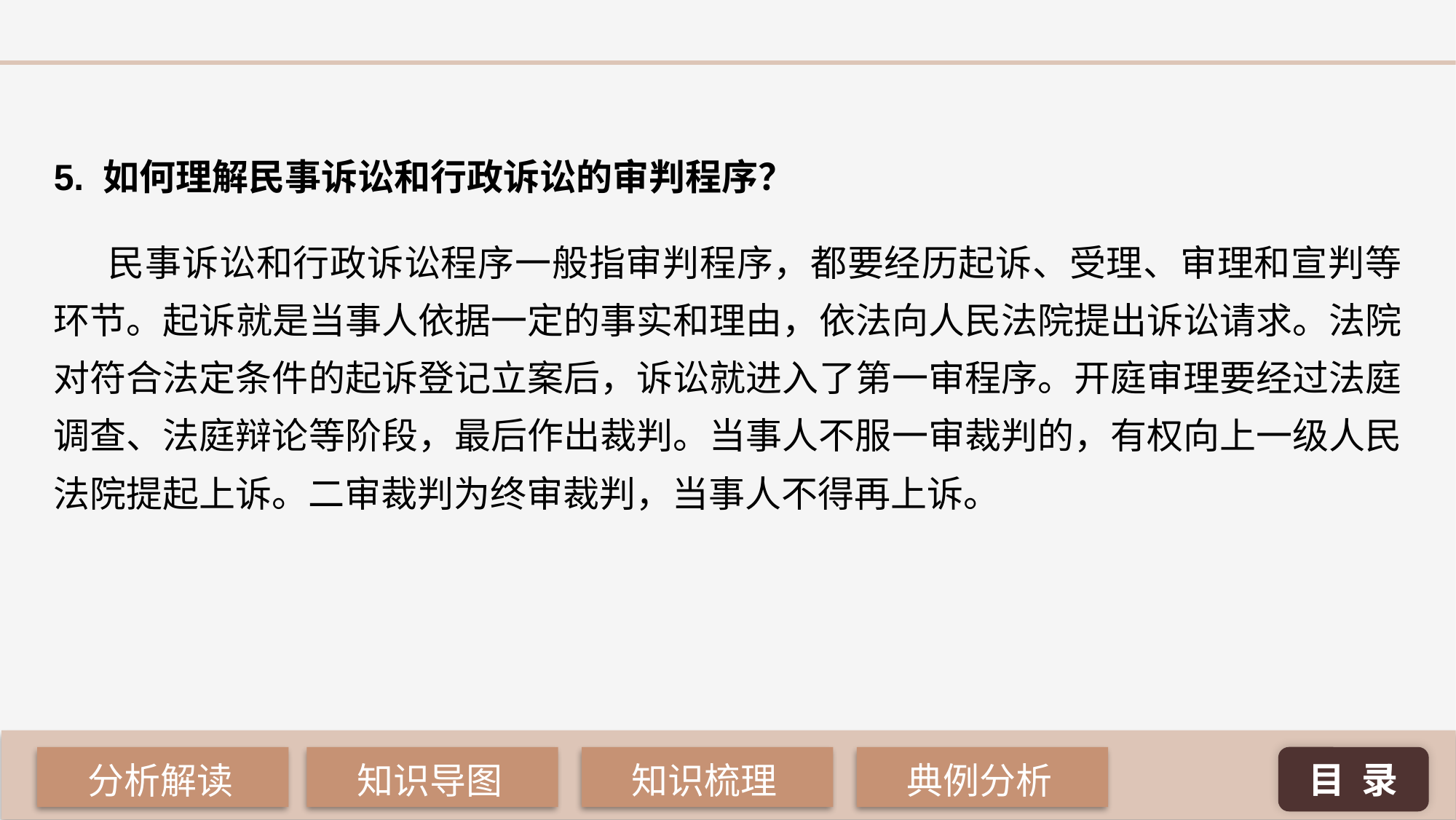

5. 如何理解民事诉讼和行政诉讼的审判程序？
民事诉讼和行政诉讼程序一般指审判程序，都要经历起诉、受理、审理和宣判等环节。起诉就是当事人依据一定的事实和理由，依法向人民法院提出诉讼请求。法院对符合法定条件的起诉登记立案后，诉讼就进入了第一审程序。开庭审理要经过法庭调查、法庭辩论等阶段，最后作出裁判。当事人不服一审裁判的，有权向上一级人民法院提起上诉。二审裁判为终审裁判，当事人不得再上诉。